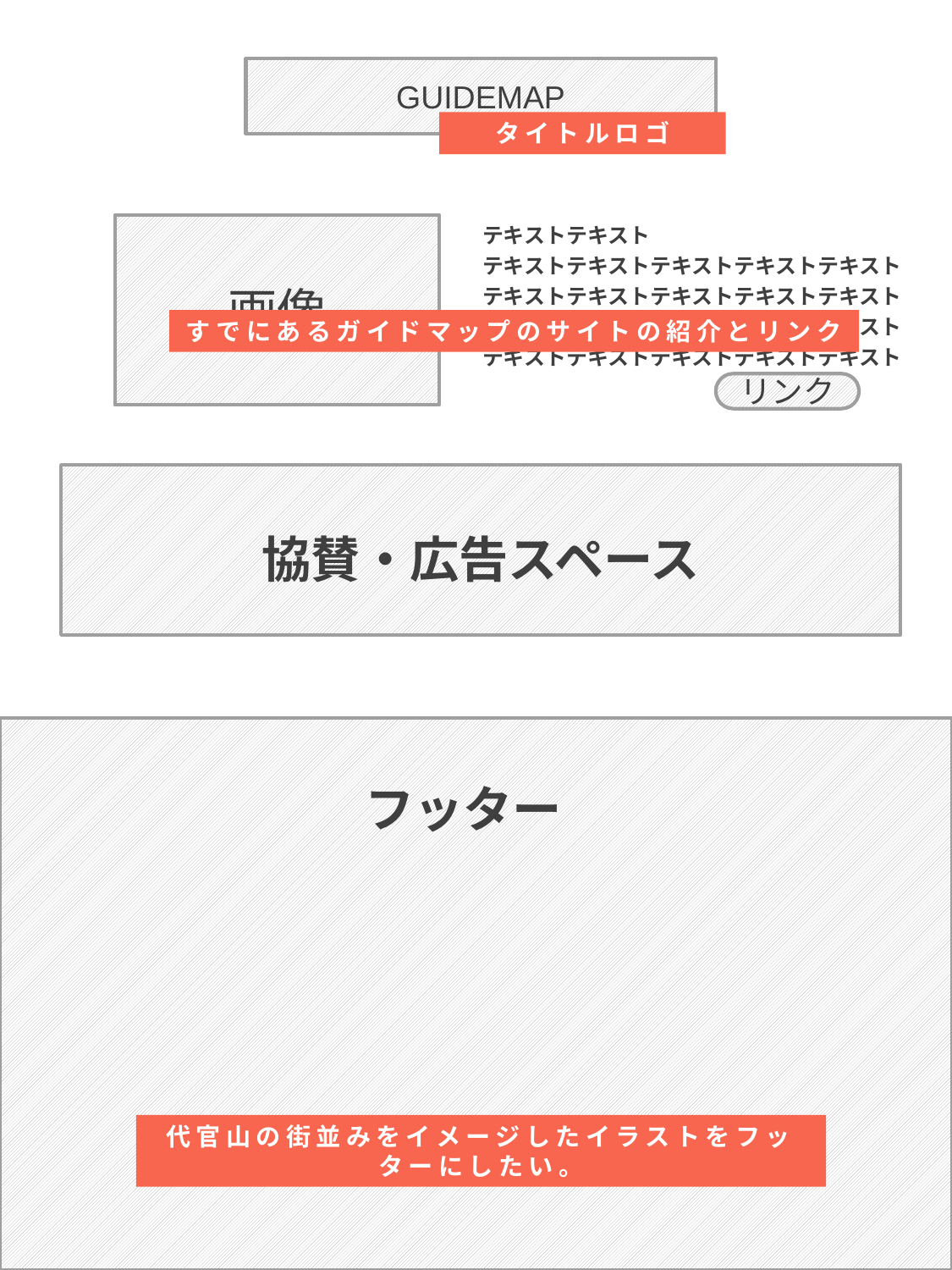

GUIDEMAP
タイトルロゴ
画像
テキストテキスト
テキストテキストテキストテキストテキスト
テキストテキストテキストテキストテキスト
テキストテキストテキストテキストテキスト
テキストテキストテキストテキストテキスト
すでにあるガイドマップのサイトの紹介とリンク
リンク

協賛・広告スペース

フッター
代官山の街並みをイメージしたイラストをフッターにしたい。